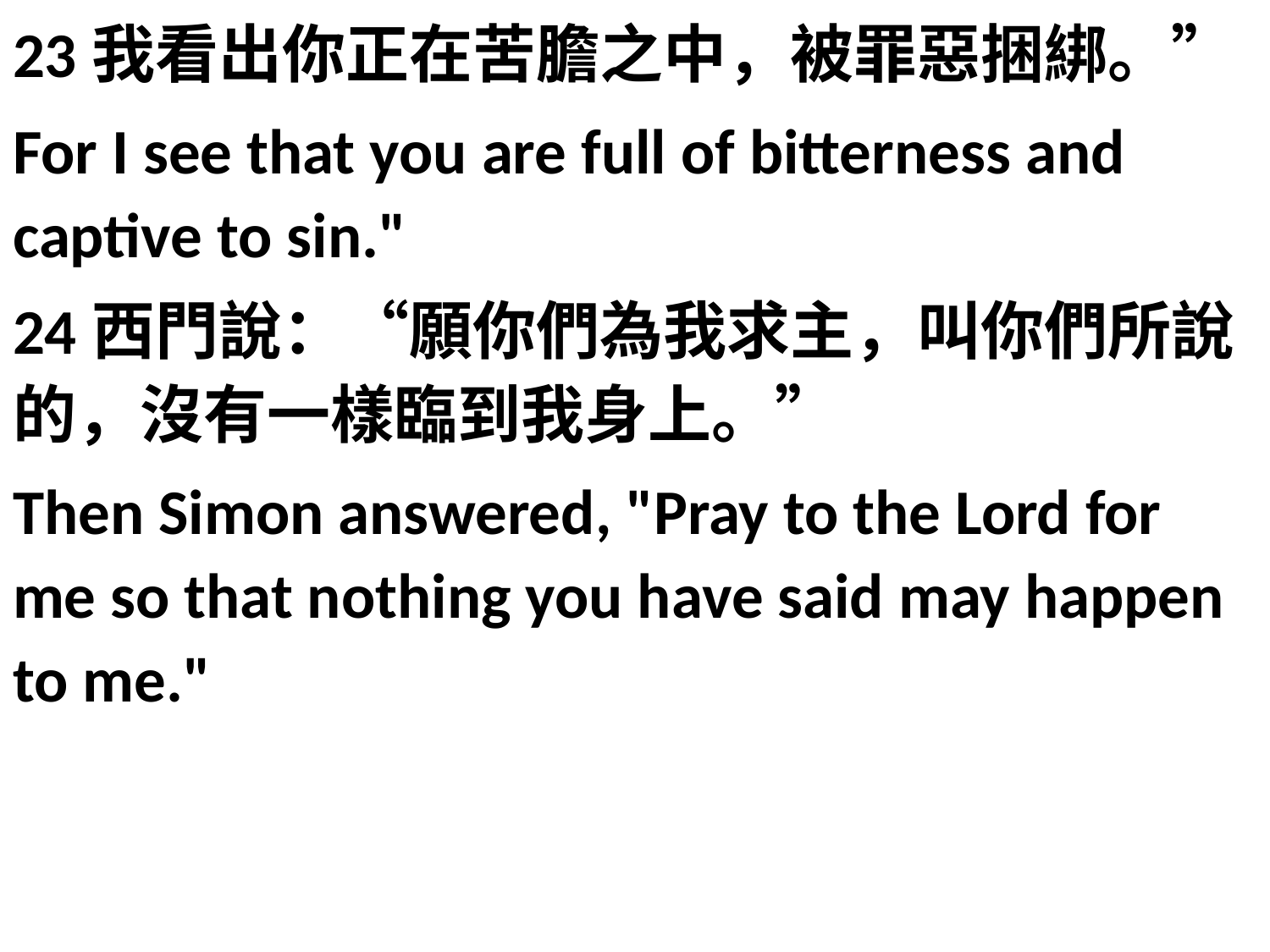

23我看出你正在苦膽之中，被罪惡捆綁。”
For I see that you are full of bitterness and captive to sin."
24西門說：“願你們為我求主，叫你們所說的，沒有一樣臨到我身上。”
Then Simon answered, "Pray to the Lord for me so that nothing you have said may happen to me."